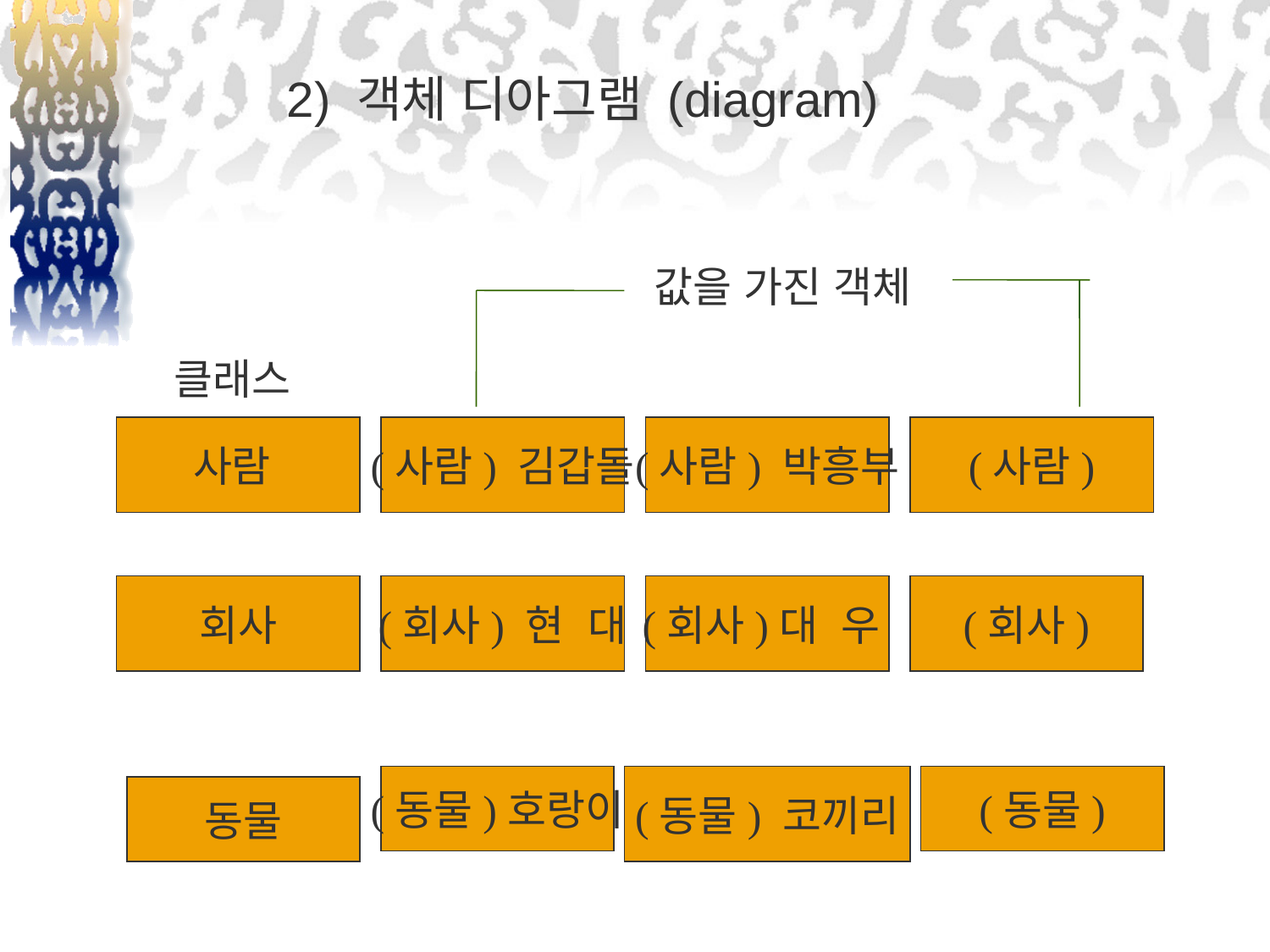

2) 객체 디아그램 (diagram)
값을 가진 객체

클래스
사람
(사람) 김갑돌
(사람) 박흥부
(사람)
회사
(회사) 현  대
(회사)대  우
(회사)
(동물)호랑이
(동물) 코끼리
(동물)
동물